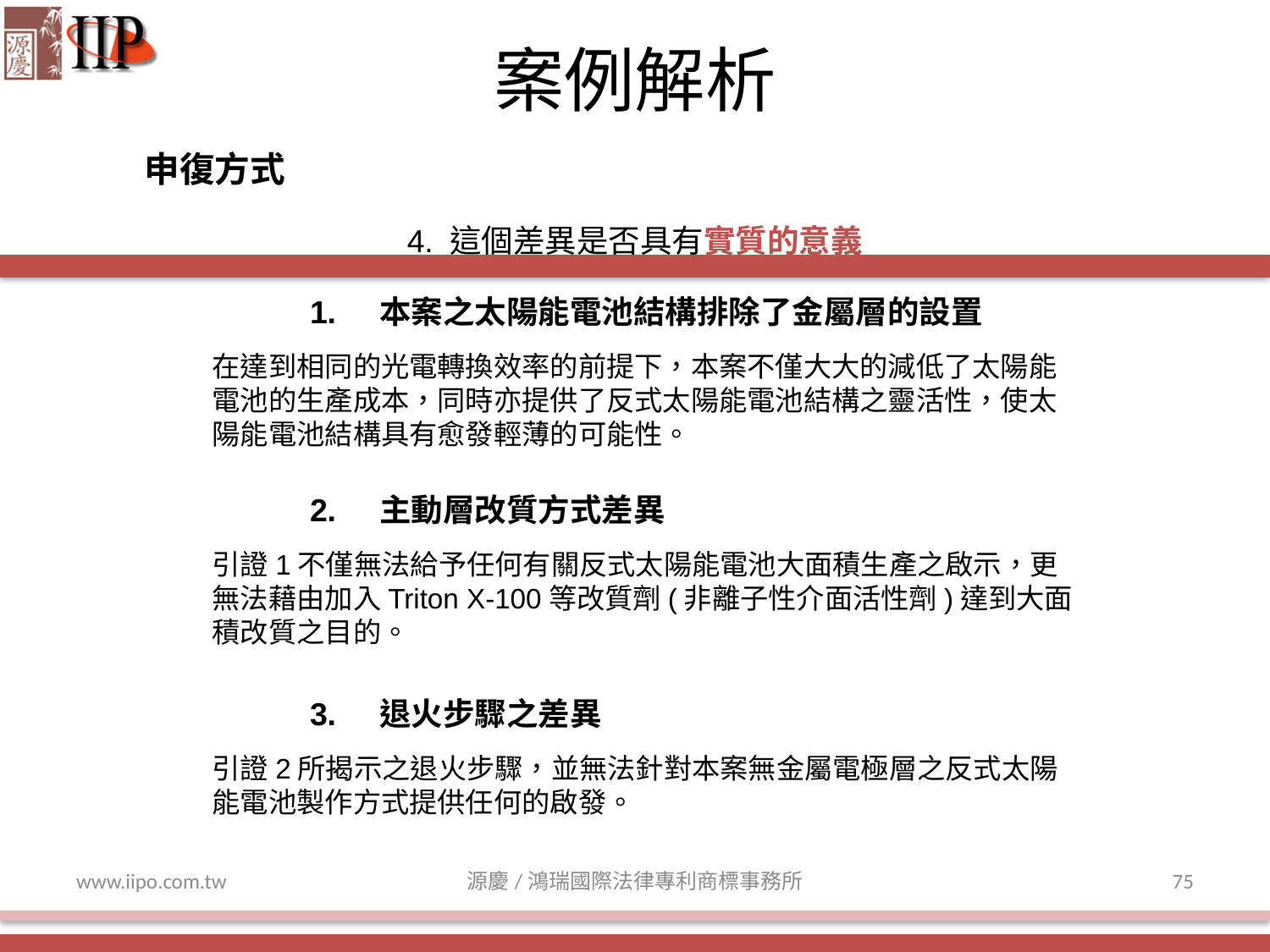

案例解析
申復方式
4. 這個差異是否具有實質的意義
1.    本案之太陽能電池結構排除了金屬層的設置
在達到相同的光電轉換效率的前提下，本案不僅大大的減低了太陽能電池的生產成本，同時亦提供了反式太陽能電池結構之靈活性，使太陽能電池結構具有愈發輕薄的可能性。
2.    主動層改質方式差異
引證1不僅無法給予任何有關反式太陽能電池大面積生產之啟示，更無法藉由加入Triton X-100等改質劑(非離子性介面活性劑)達到大面積改質之目的。
3.    退火步驟之差異
引證2所揭示之退火步驟，並無法針對本案無金屬電極層之反式太陽能電池製作方式提供任何的啟發。
www.iipo.com.tw
源慶/鴻瑞國際法律專利商標事務所
75